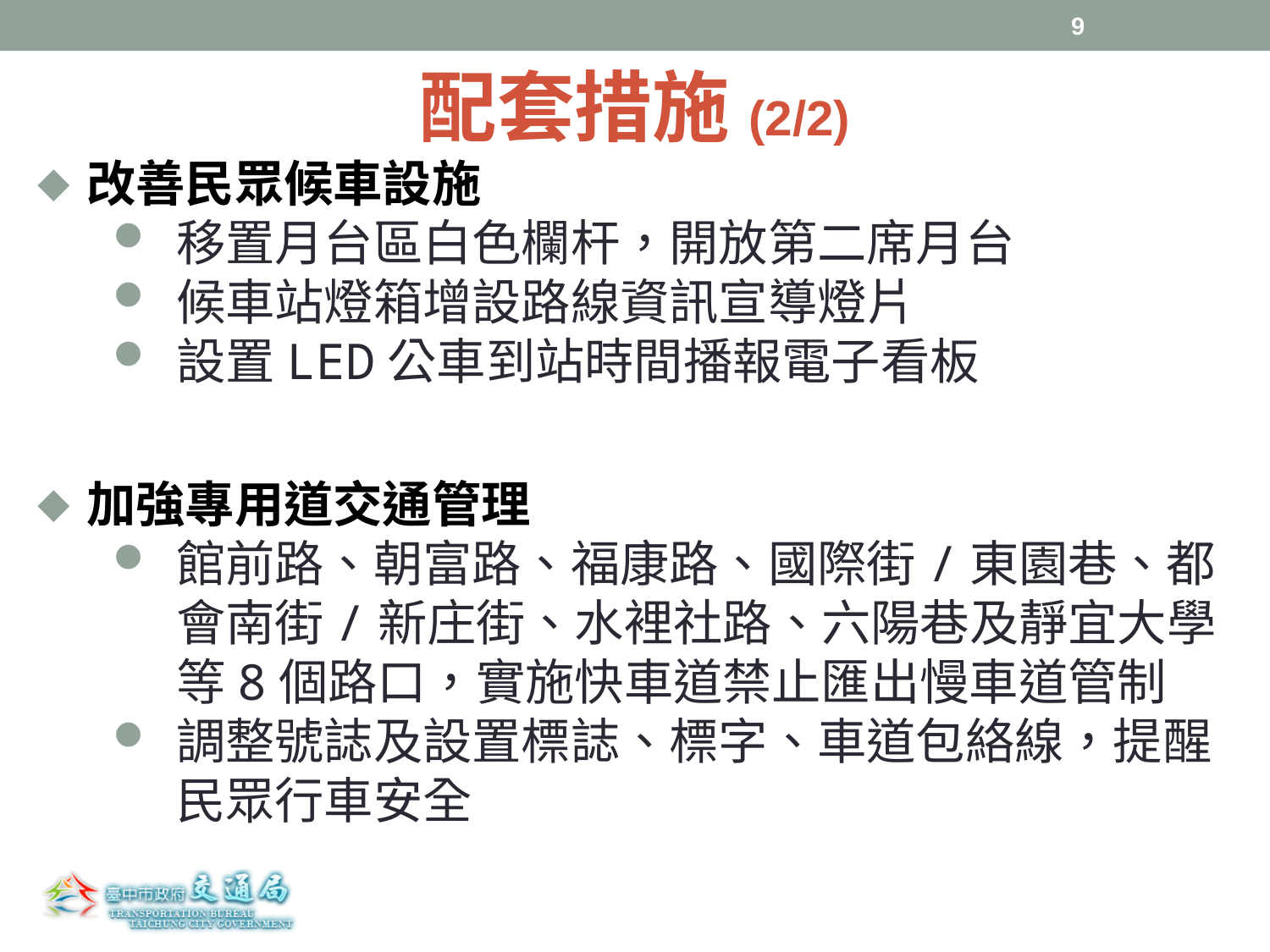

9
# 配套措施(2/2)
改善民眾候車設施
移置月台區白色欄杆，開放第二席月台
候車站燈箱增設路線資訊宣導燈片
設置LED公車到站時間播報電子看板

加強專用道交通管理
館前路、朝富路、福康路、國際街/東園巷、都會南街/新庄街、水裡社路、六陽巷及靜宜大學等8個路口，實施快車道禁止匯出慢車道管制
調整號誌及設置標誌、標字、車道包絡線，提醒民眾行車安全